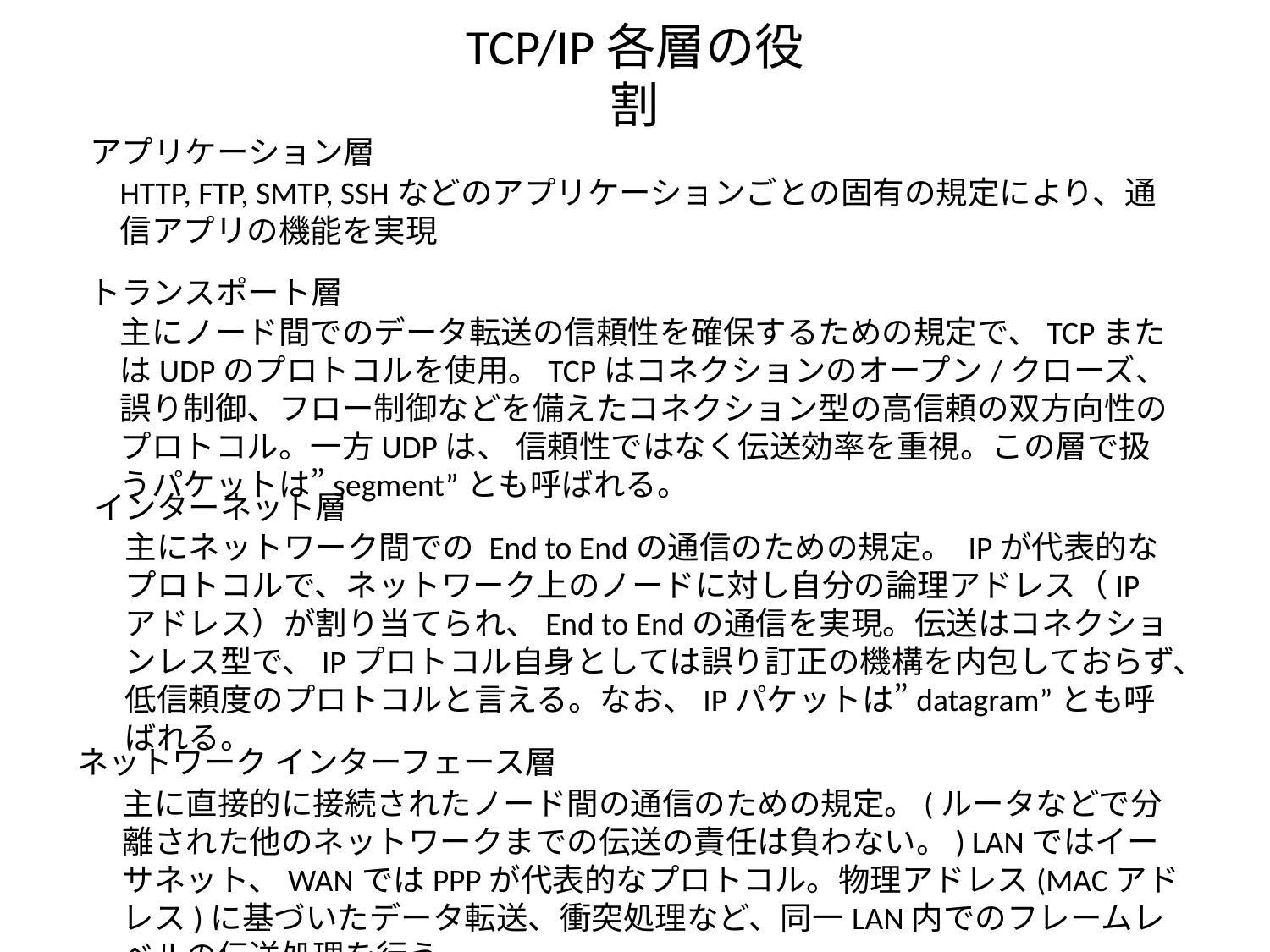

# TCP/IP各層の役割
アプリケーション層
HTTP, FTP, SMTP, SSHなどのアプリケーションごとの固有の規定により、通信アプリの機能を実現
トランスポート層
主にノード間でのデータ転送の信頼性を確保するための規定で、TCPまたはUDPのプロトコルを使用。TCPはコネクションのオープン/クローズ、誤り制御、フロー制御などを備えたコネクション型の高信頼の双方向性のプロトコル。一方UDPは、 信頼性ではなく伝送効率を重視。この層で扱うパケットは”segment”とも呼ばれる。
インターネット層
主にネットワーク間での End to Endの通信のための規定。 IPが代表的なプロトコルで、ネットワーク上のノードに対し自分の論理アドレス（IPアドレス）が割り当てられ、End to Endの通信を実現。伝送はコネクションレス型で、IPプロトコル自身としては誤り訂正の機構を内包しておらず、低信頼度のプロトコルと言える。なお、IPパケットは”datagram”とも呼ばれる。
ネットワーク インターフェース層
主に直接的に接続されたノード間の通信のための規定。(ルータなどで分離された他のネットワークまでの伝送の責任は負わない。) LANではイーサネット、WANではPPPが代表的なプロトコル。物理アドレス(MACアドレス)に基づいたデータ転送、衝突処理など、同一LAN内でのフレームレベルの伝送処理を行う。